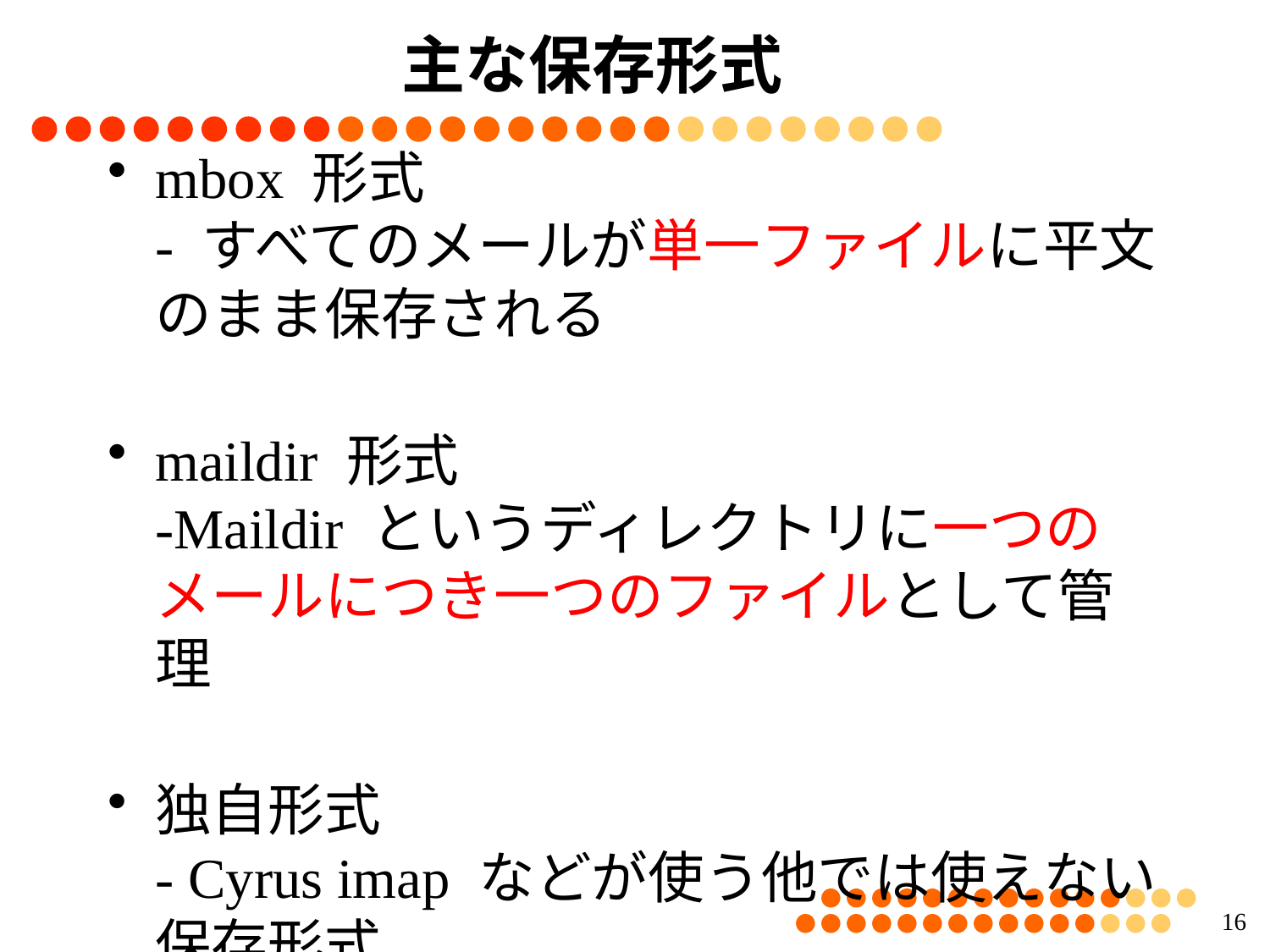

# 主な保存形式
mbox 形式
- すべてのメールが単一ファイルに平文のまま保存される
maildir 形式
-Maildir というディレクトリに一つのメールにつき一つのファイルとして管理
独自形式
- Cyrus imap などが使う他では使えない保存形式
16